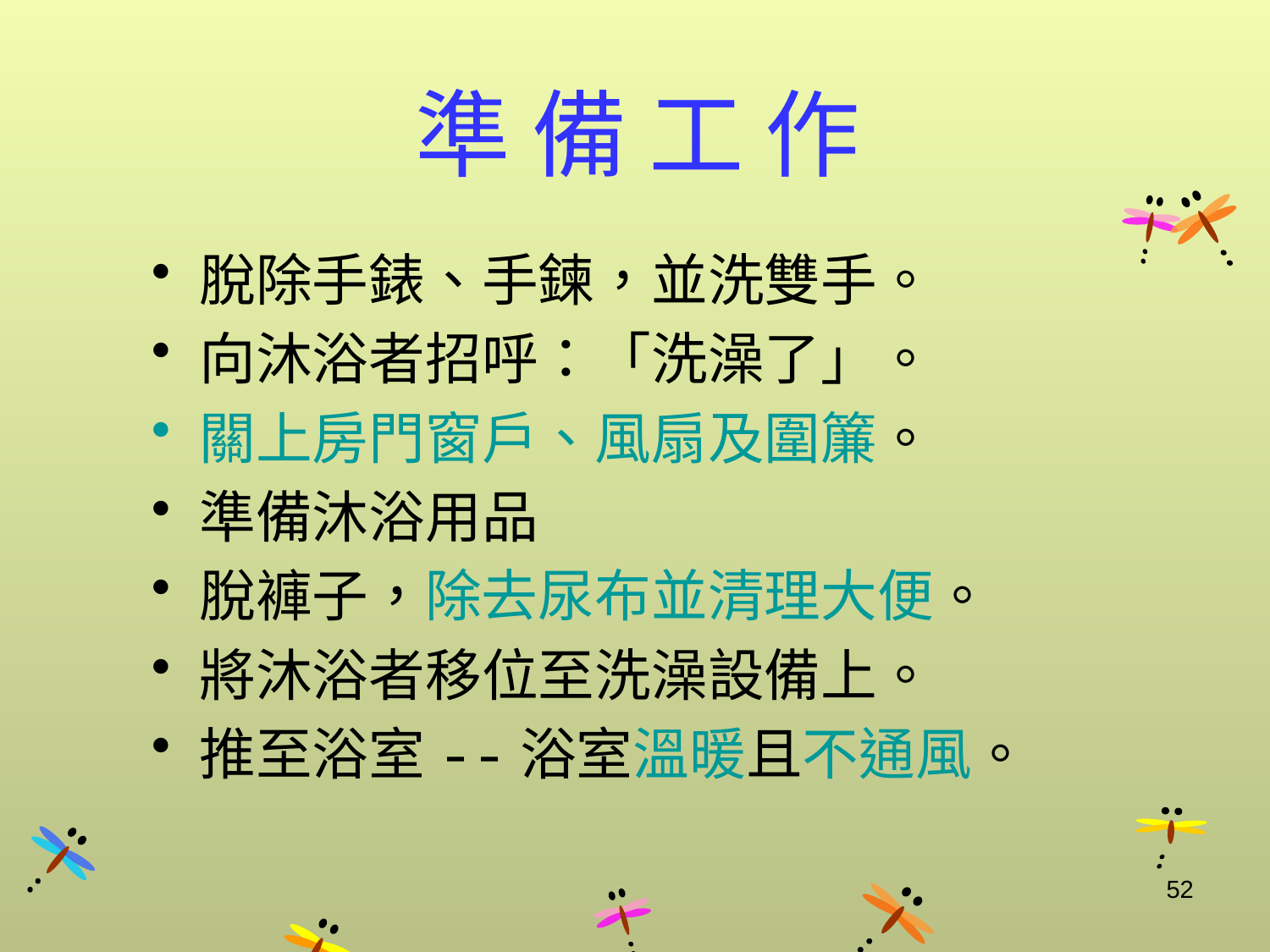

# 準 備 工 作
脫除手錶、手鍊，並洗雙手。
向沐浴者招呼：「洗澡了」。
關上房門窗戶、風扇及圍簾。
準備沐浴用品
脫褲子，除去尿布並清理大便。
將沐浴者移位至洗澡設備上。
推至浴室--浴室溫暖且不通風。
52